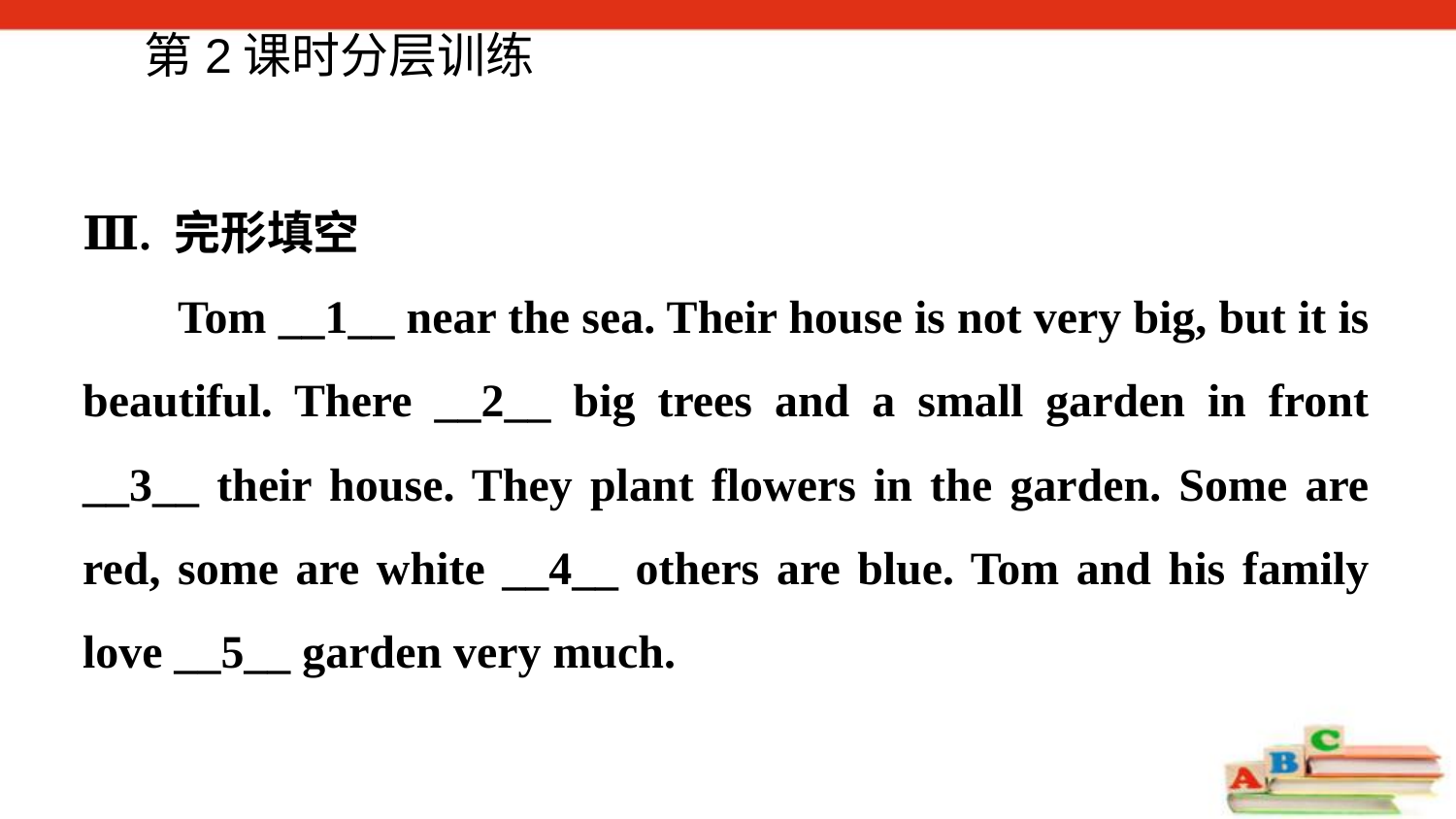

第2课时分层训练
Ⅲ. 完形填空
        Tom __1__ near the sea. Their house is not very big, but it is beautiful. There __2__ big trees and a small garden in front __3__ their house. They plant flowers in the garden. Some are red, some are white __4__ others are blue. Tom and his family love __5__ garden very much.